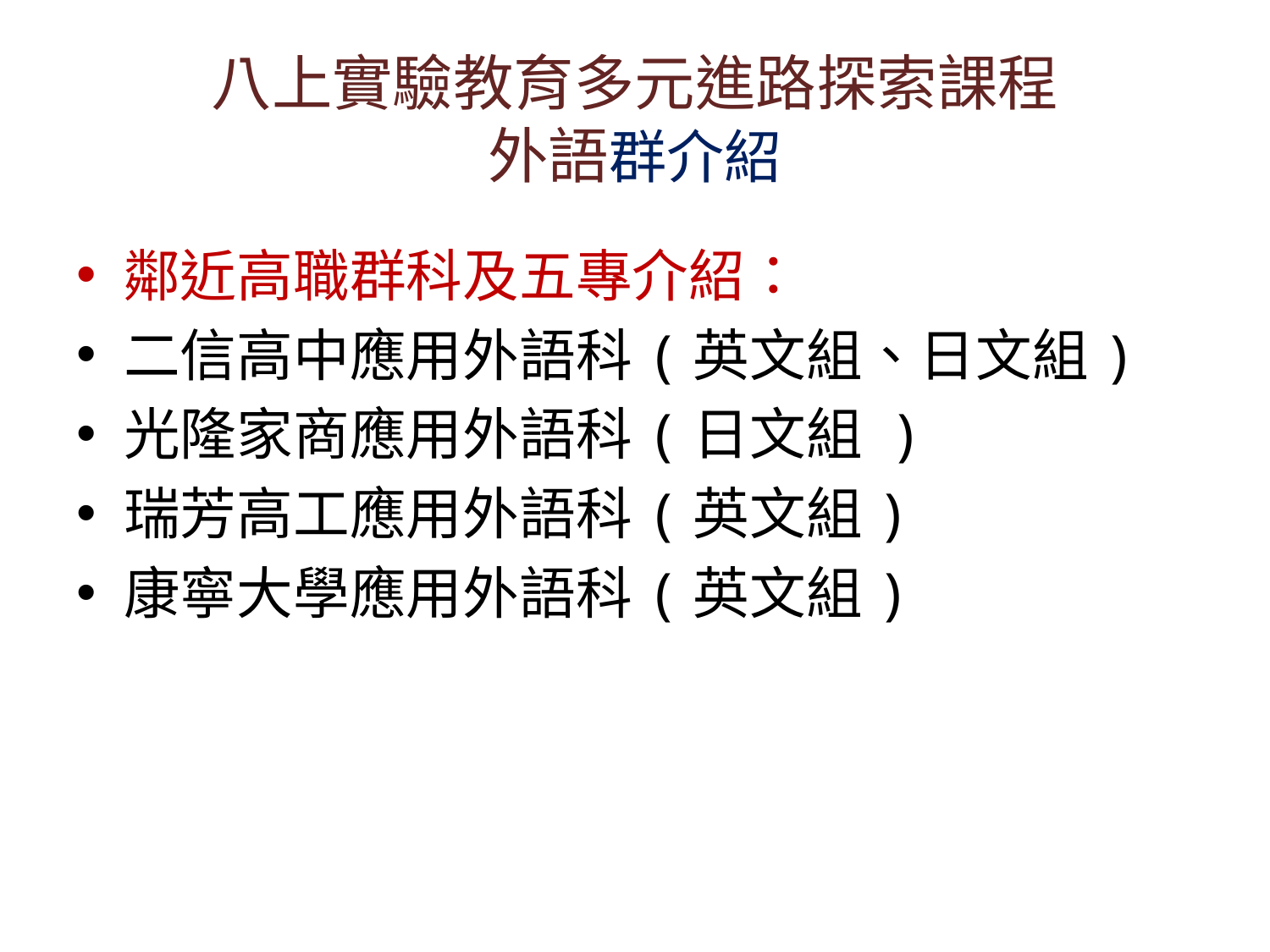

# 八上實驗教育多元進路探索課程 外語群介紹
鄰近高職群科及五專介紹：
二信高中應用外語科(英文組、日文組)
光隆家商應用外語科(日文組 )
瑞芳高工應用外語科(英文組)
康寧大學應用外語科(英文組)